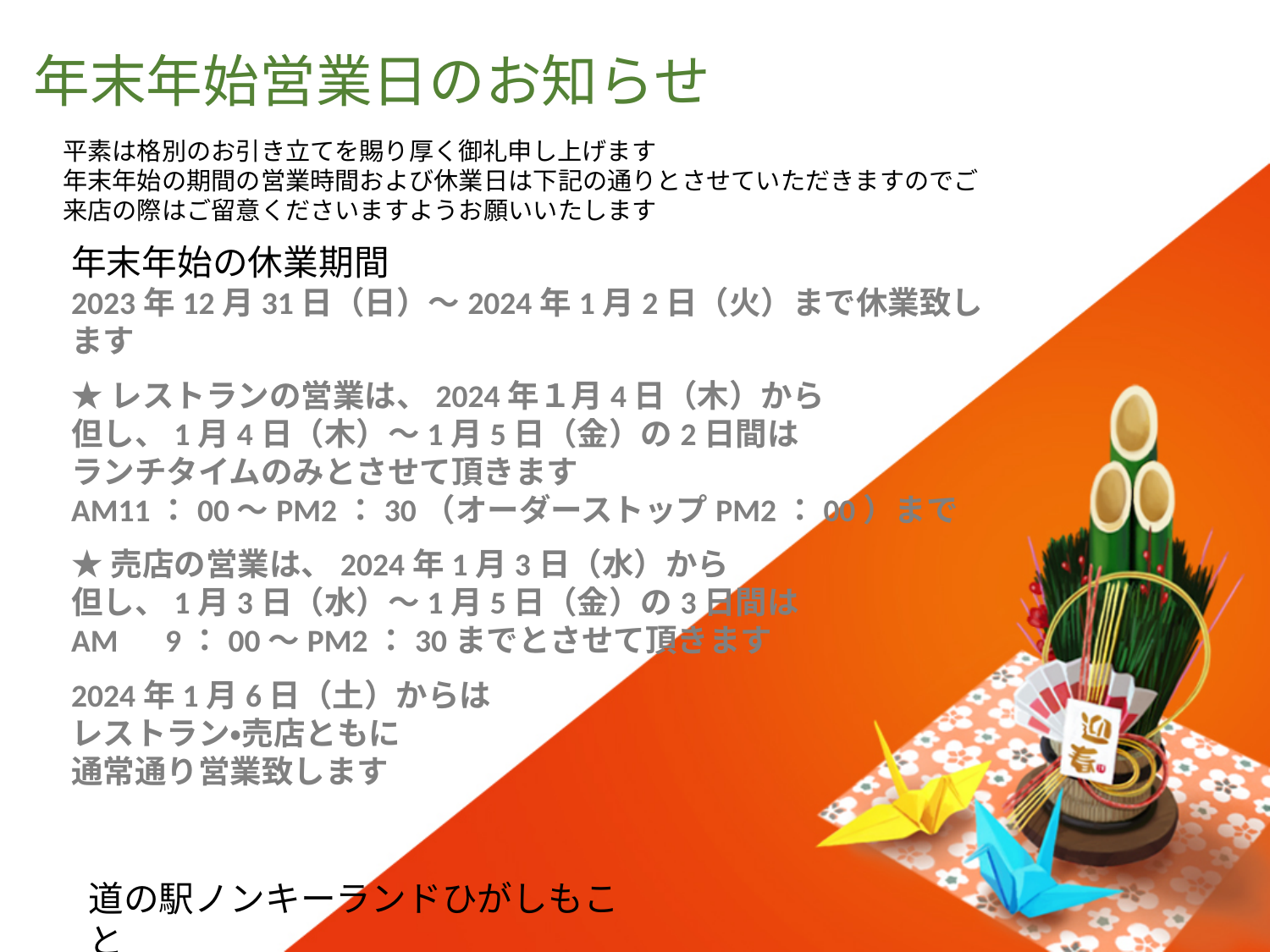

年末年始営業日のお知らせ

平素は格別のお引き立てを賜り厚く御礼申し上げます
年末年始の期間の営業時間および休業日は下記の通りとさせていただきますのでご来店の際はご留意くださいますようお願いいたします
年末年始の休業期間
2023年12月31日（日）～2024年1月2日（火）まで休業致します

★レストランの営業は、2024年１月4日（木）から
但し、1月4日（木）～1月5日（金）の2日間は
ランチタイムのみとさせて頂きます
AM11：00～PM2：30（オーダーストップPM2：00）まで

★売店の営業は、2024年1月3日（水）から
但し、1月3日（水）～1月5日（金）の3日間は
AM　9：00～PM2：30までとさせて頂きます

2024年1月6日（土）からは
レストラン・売店ともに
通常通り営業致します

道の駅ノンキーランドひがしもこと